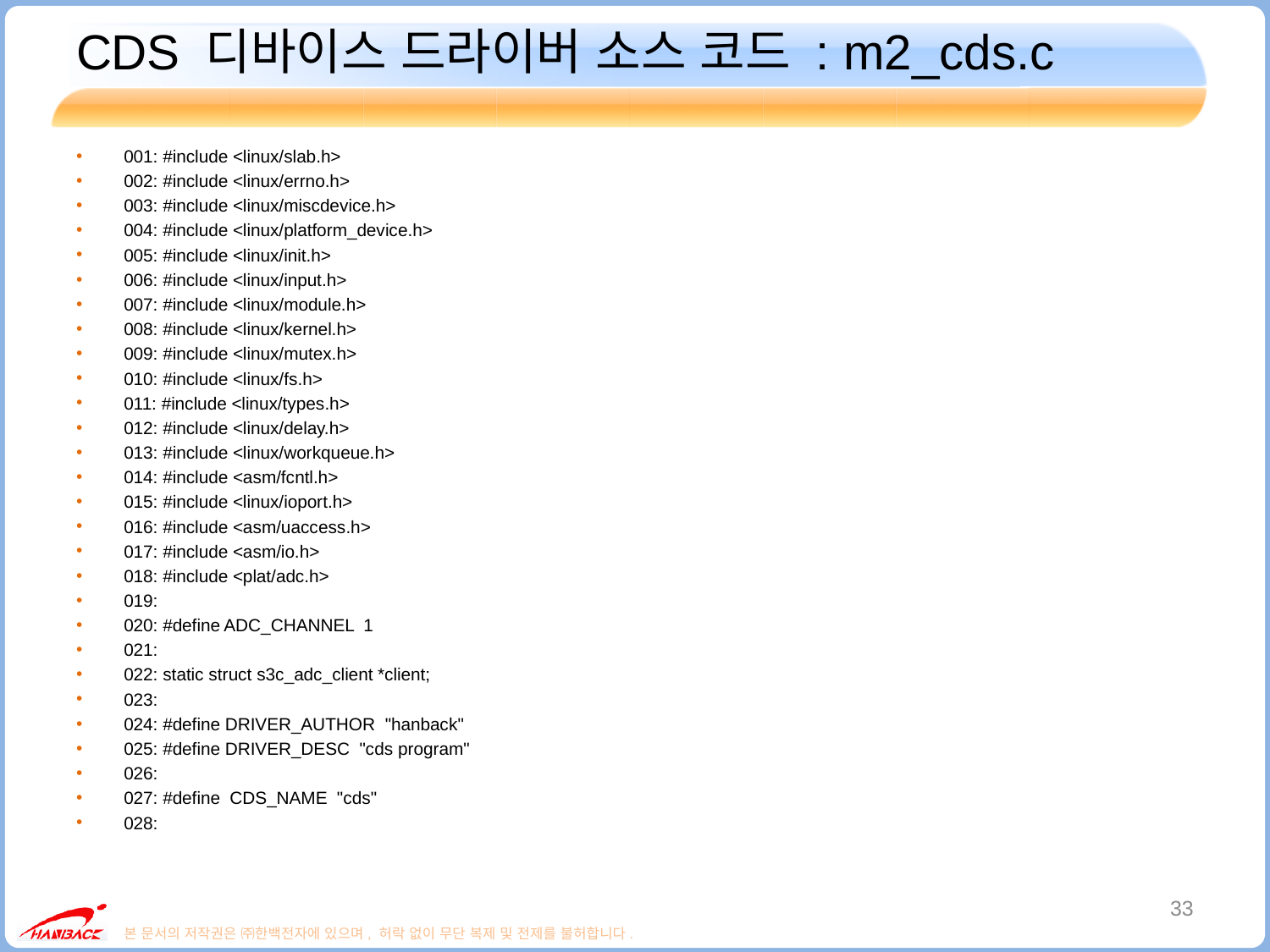

# CDS 디바이스 드라이버 소스 코드 : m2_cds.c
001: #include <linux/slab.h>
002: #include <linux/errno.h>
003: #include <linux/miscdevice.h>
004: #include <linux/platform_device.h>
005: #include <linux/init.h>
006: #include <linux/input.h>
007: #include <linux/module.h>
008: #include <linux/kernel.h>
009: #include <linux/mutex.h>
010: #include <linux/fs.h>
011: #include <linux/types.h>
012: #include <linux/delay.h>
013: #include <linux/workqueue.h>
014: #include <asm/fcntl.h>
015: #include <linux/ioport.h>
016: #include <asm/uaccess.h>
017: #include <asm/io.h>
018: #include <plat/adc.h>
019:
020: #define ADC_CHANNEL  1
021:
022: static struct s3c_adc_client *client;
023:
024: #define DRIVER_AUTHOR  "hanback"
025: #define DRIVER_DESC  "cds program"
026:
027: #define  CDS_NAME  "cds"
028:
33